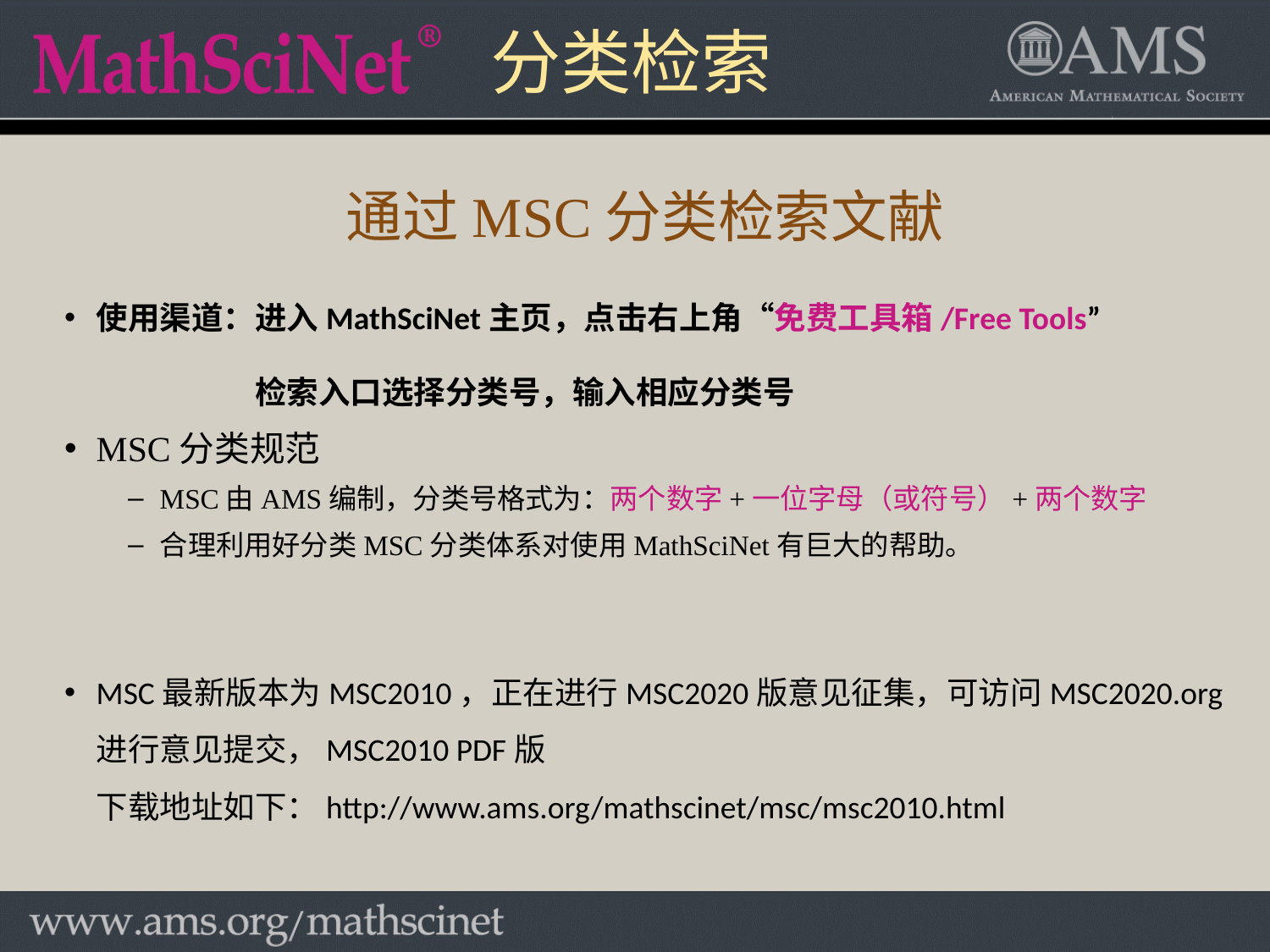

分类检索
通过MSC分类检索文献
使用渠道：进入MathSciNet主页，点击右上角“免费工具箱/Free Tools”
检索入口选择分类号，输入相应分类号
MSC分类规范
MSC由AMS编制，分类号格式为：两个数字+一位字母（或符号）+两个数字
合理利用好分类MSC分类体系对使用MathSciNet有巨大的帮助。

MSC最新版本为MSC2010，正在进行MSC2020版意见征集，可访问MSC2020.org进行意见提交，MSC2010 PDF版 下载地址如下：http://www.ams.org/mathscinet/msc/msc2010.html